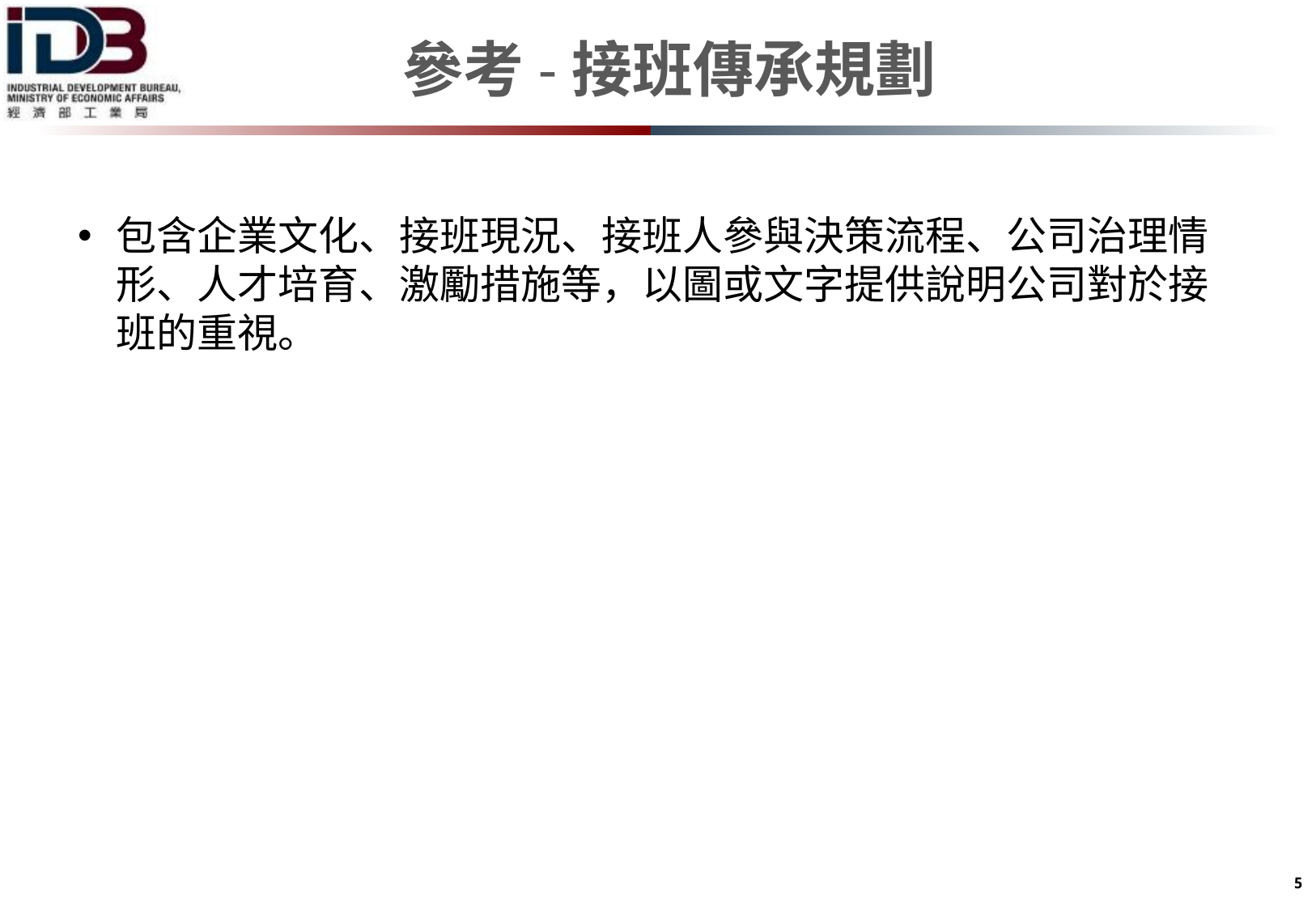

參考-接班傳承規劃
包含企業文化、接班現況、接班人參與決策流程、公司治理情形、人才培育、激勵措施等，以圖或文字提供說明公司對於接班的重視。
5